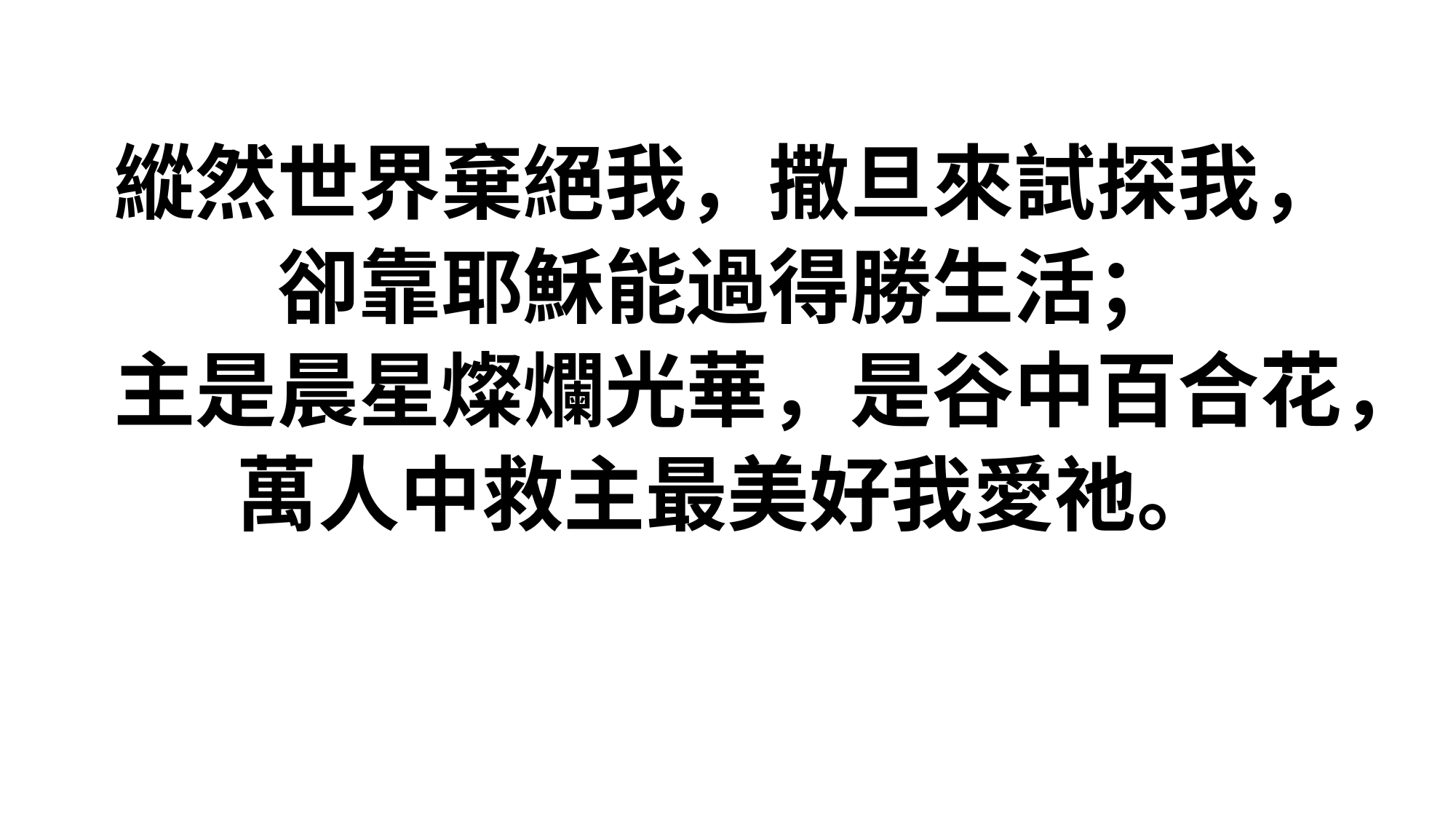

#
縱然世界棄絕我，撒旦來試探我，
卻靠耶穌能過得勝生活；
主是晨星燦爛光華，是谷中百合花，
萬人中救主最美好我愛祂。